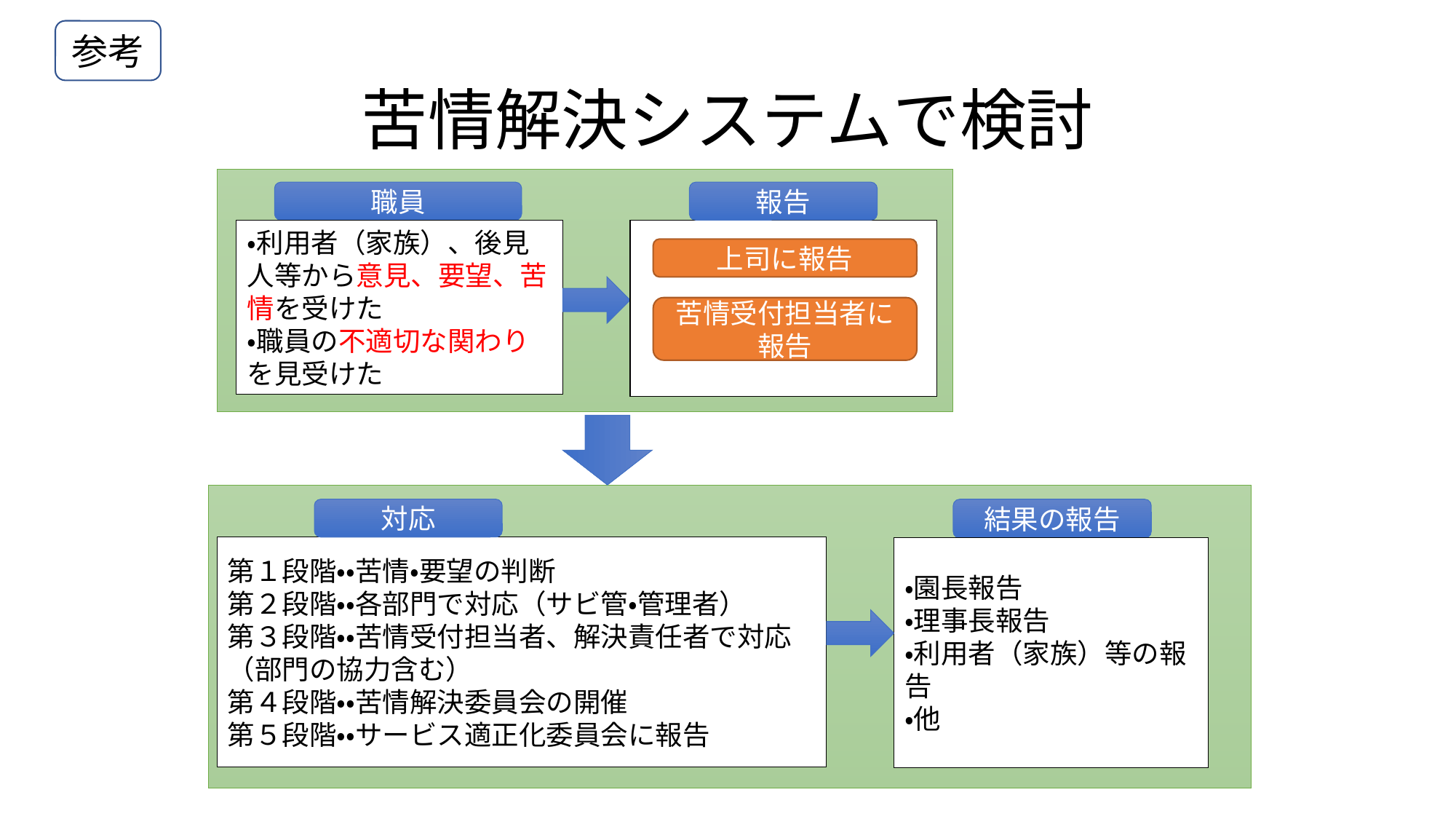

参考
# 苦情解決システムで検討

職員
報告
・利用者（家族）、後見人等から意見、要望、苦情を受けた
・職員の不適切な関わりを見受けた

上司に報告

苦情受付担当者に報告

対応
第１段階・・苦情・要望の判断
第２段階・・各部門で対応（サビ管・管理者）
第３段階・・苦情受付担当者、解決責任者で対応（部門の協力含む）
第４段階・・苦情解決委員会の開催
第５段階・・サービス適正化委員会に報告
結果の報告
・園長報告
・理事長報告
・利用者（家族）等の報告
・他